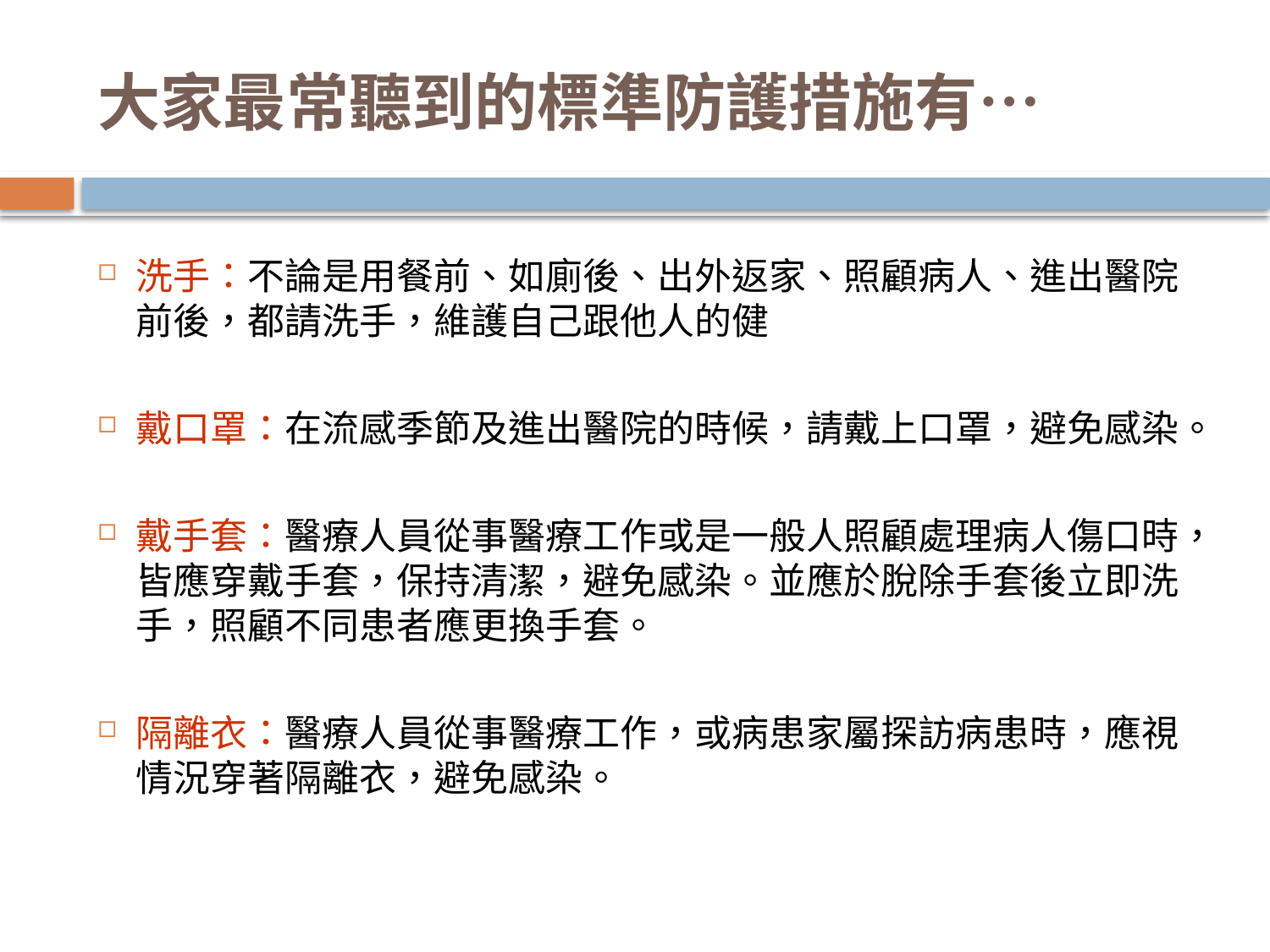

# 大家最常聽到的標準防護措施有…
洗手：不論是用餐前、如廁後、出外返家、照顧病人、進出醫院前後，都請洗手，維護自己跟他人的健

戴口罩：在流感季節及進出醫院的時候，請戴上口罩，避免感染。

戴手套：醫療人員從事醫療工作或是一般人照顧處理病人傷口時，皆應穿戴手套，保持清潔，避免感染。並應於脫除手套後立即洗手，照顧不同患者應更換手套。

隔離衣：醫療人員從事醫療工作，或病患家屬探訪病患時，應視情況穿著隔離衣，避免感染。